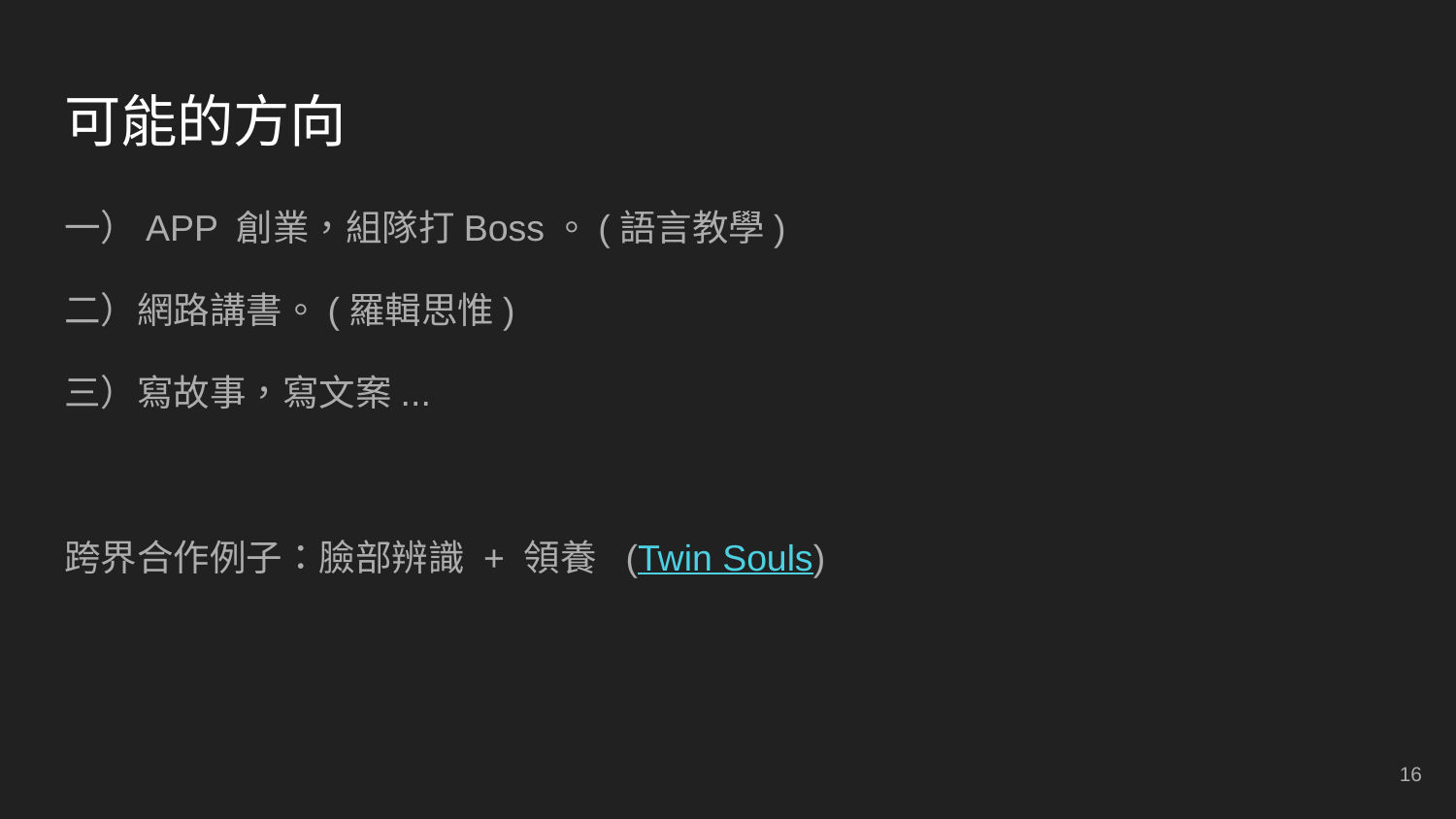

# 可能的方向
一）APP 創業，組隊打Boss。(語言教學)
二）網路講書。(羅輯思惟)
三）寫故事，寫文案...

跨界合作例子：臉部辨識 + 領養  (Twin Souls)
16